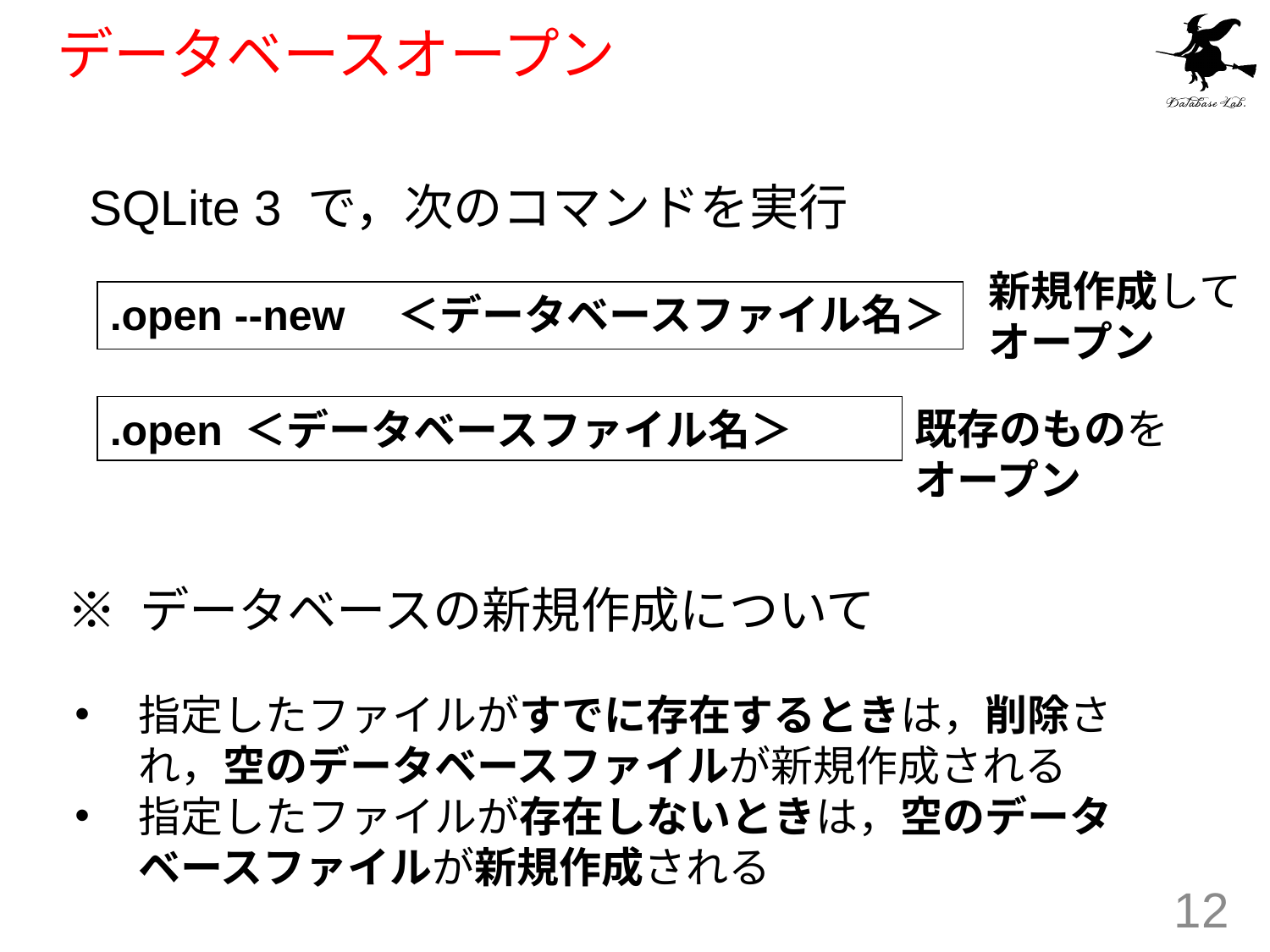

# データベースオープン
SQLite 3 で，次のコマンドを実行
新規作成して
オープン
.open --new　＜データベースファイル名＞
既存のものを
オープン
.open ＜データベースファイル名＞
※ データベースの新規作成について
指定したファイルがすでに存在するときは，削除され，空のデータベースファイルが新規作成される
指定したファイルが存在しないときは，空のデータベースファイルが新規作成される

12